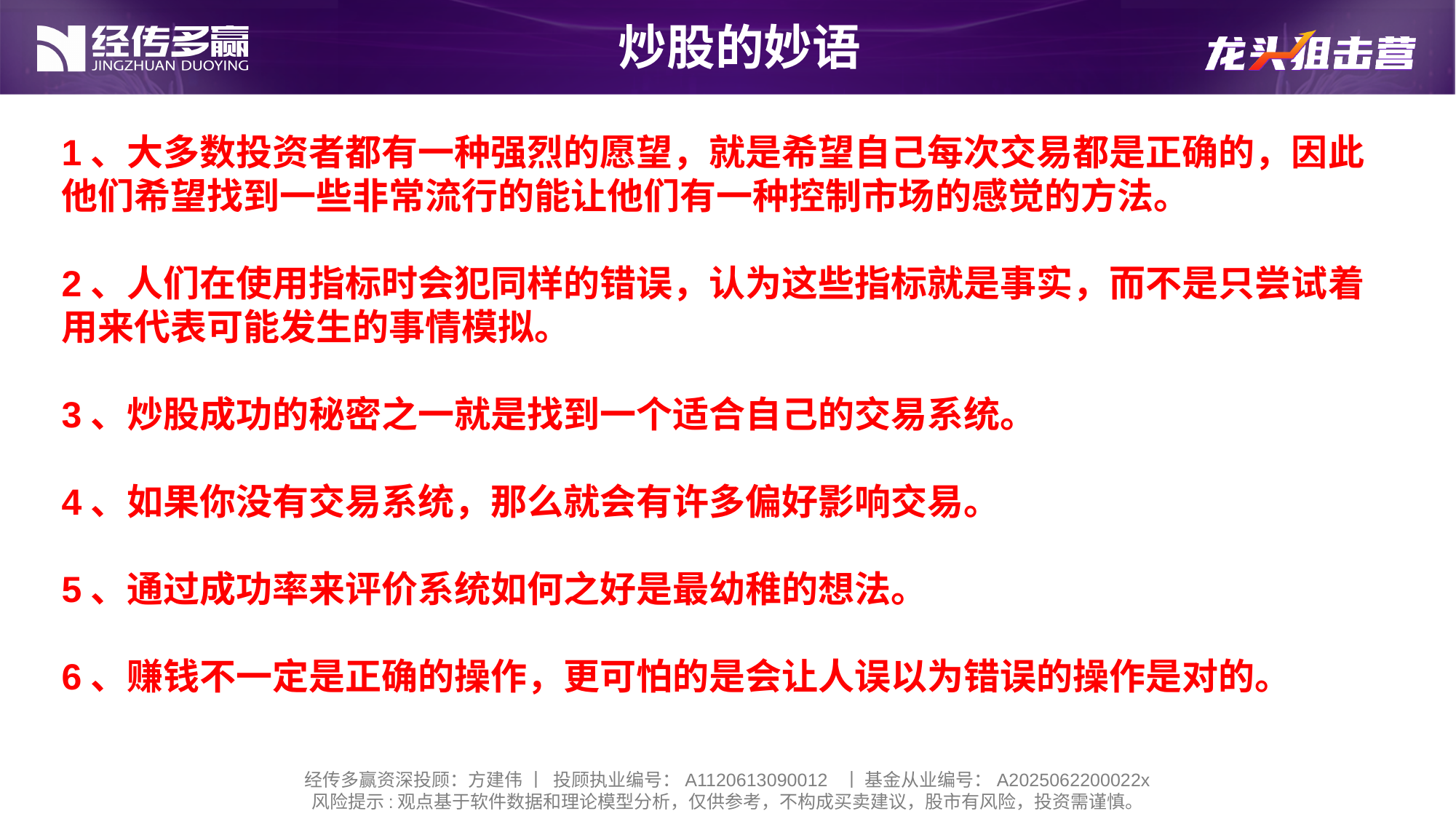

炒股的妙语
1、大多数投资者都有一种强烈的愿望，就是希望自己每次交易都是正确的，因此他们希望找到一些非常流行的能让他们有一种控制市场的感觉的方法。

2、人们在使用指标时会犯同样的错误，认为这些指标就是事实，而不是只尝试着用来代表可能发生的事情模拟。

3、炒股成功的秘密之一就是找到一个适合自己的交易系统。

4、如果你没有交易系统，那么就会有许多偏好影响交易。

5、通过成功率来评价系统如何之好是最幼稚的想法。

6、赚钱不一定是正确的操作，更可怕的是会让人误以为错误的操作是对的。